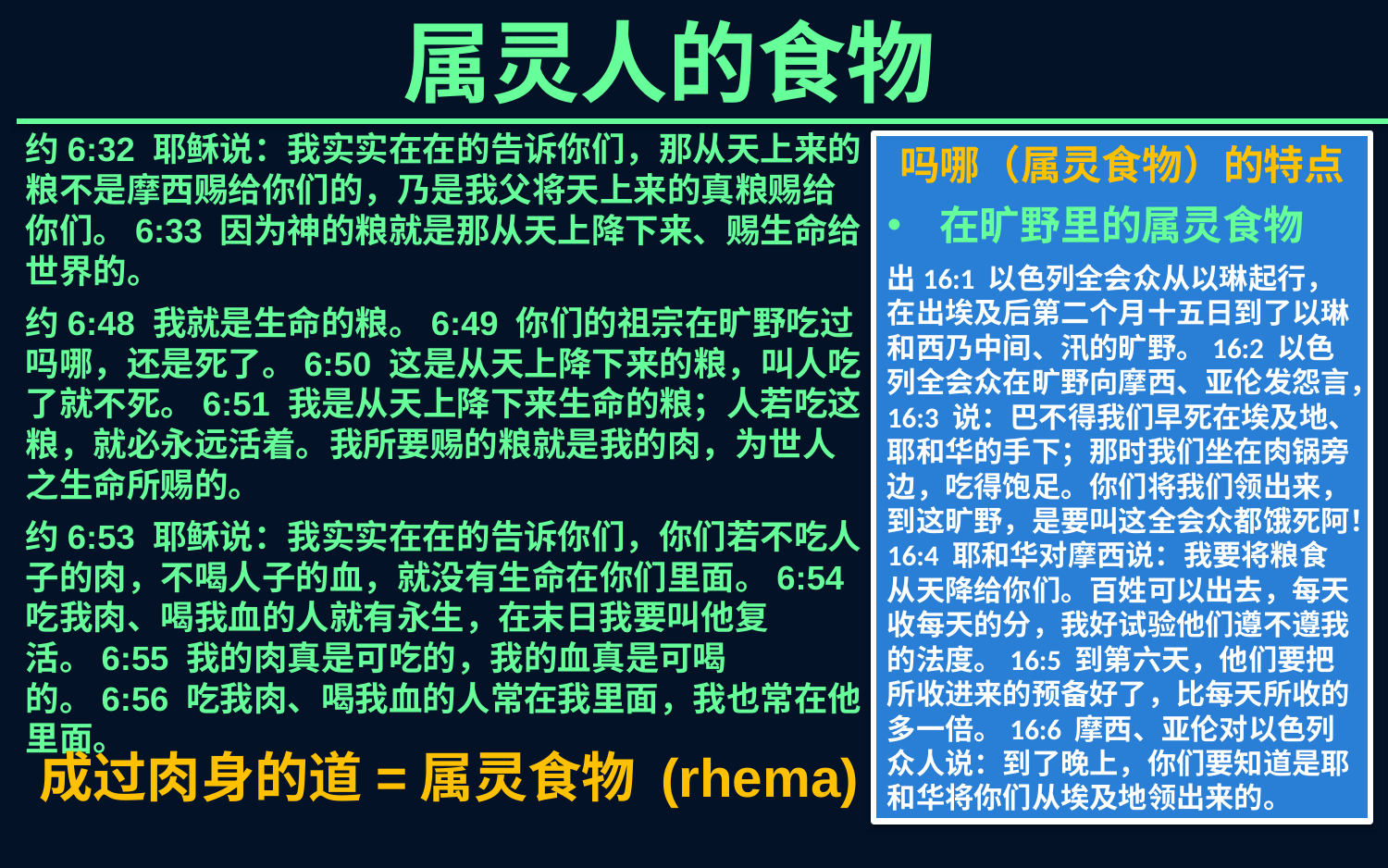

属灵人的食物
约6:32 耶稣说：我实实在在的告诉你们，那从天上来的粮不是摩西赐给你们的，乃是我父将天上来的真粮赐给你们。6:33 因为神的粮就是那从天上降下来、赐生命给世界的。
约6:48 我就是生命的粮。6:49 你们的祖宗在旷野吃过吗哪，还是死了。6:50 这是从天上降下来的粮，叫人吃了就不死。6:51 我是从天上降下来生命的粮；人若吃这粮，就必永远活着。我所要赐的粮就是我的肉，为世人之生命所赐的。
约6:53 耶稣说：我实实在在的告诉你们，你们若不吃人子的肉，不喝人子的血，就没有生命在你们里面。6:54 吃我肉、喝我血的人就有永生，在末日我要叫他复活。6:55 我的肉真是可吃的，我的血真是可喝的。6:56 吃我肉、喝我血的人常在我里面，我也常在他里面。
吗哪（属灵食物）的特点
在旷野里的属灵食物
出16:1 以色列全会众从以琳起行，在出埃及后第二个月十五日到了以琳和西乃中间、汛的旷野。16:2 以色列全会众在旷野向摩西、亚伦发怨言，16:3 说：巴不得我们早死在埃及地、耶和华的手下；那时我们坐在肉锅旁边，吃得饱足。你们将我们领出来，到这旷野，是要叫这全会众都饿死阿！16:4 耶和华对摩西说：我要将粮食从天降给你们。百姓可以出去，每天收每天的分，我好试验他们遵不遵我的法度。16:5 到第六天，他们要把所收进来的预备好了，比每天所收的多一倍。16:6 摩西、亚伦对以色列众人说：到了晚上，你们要知道是耶和华将你们从埃及地领出来的。
成过肉身的道=属灵食物 (rhema)